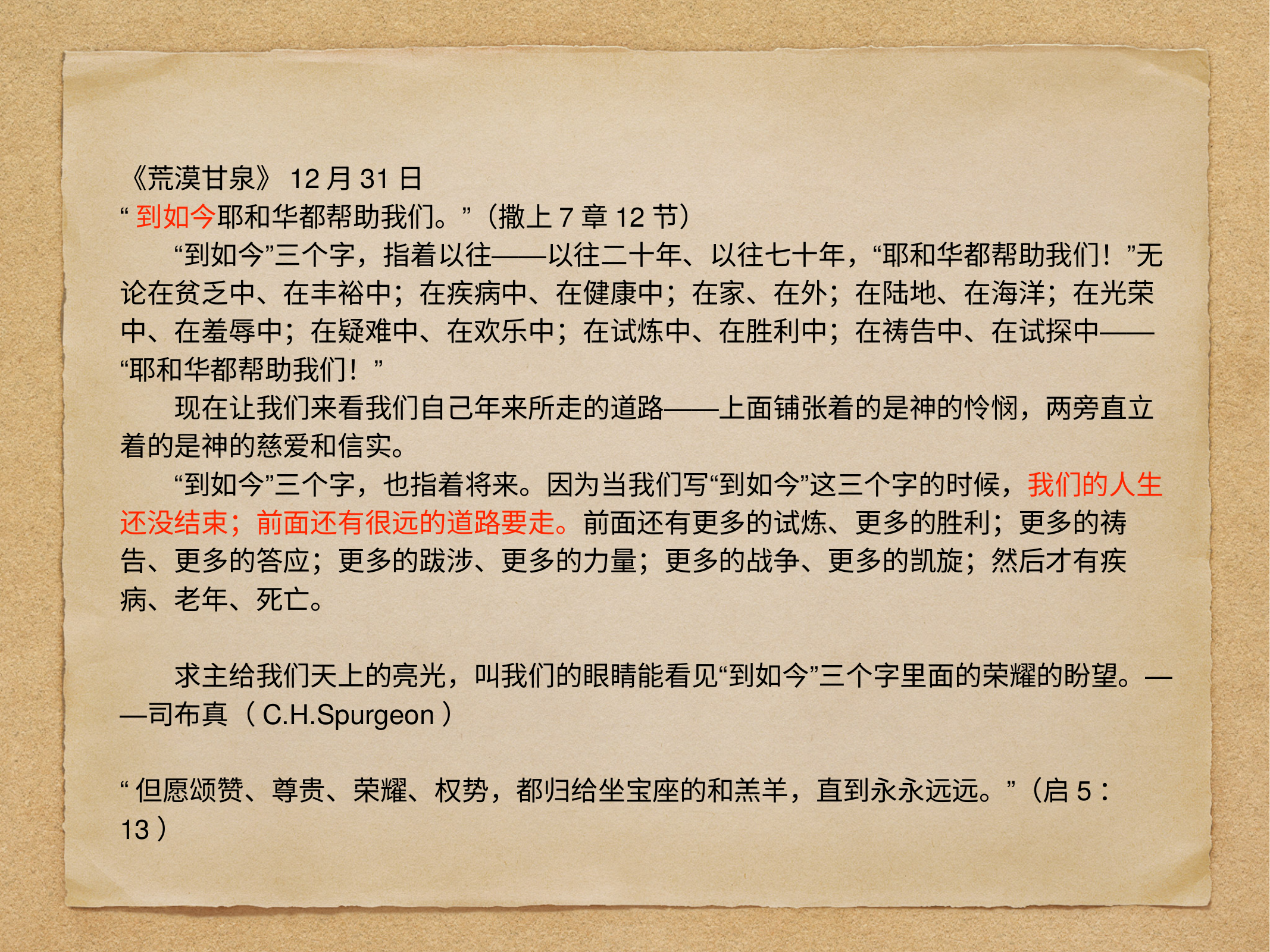

《荒漠甘泉》12月31日
“到如今耶和华都帮助我们。”（撒上7章12节）
　　“到如今”三个字，指着以往——以往二十年、以往七十年，“耶和华都帮助我们！”无论在贫乏中、在丰裕中；在疾病中、在健康中；在家、在外；在陆地、在海洋；在光荣中、在羞辱中；在疑难中、在欢乐中；在试炼中、在胜利中；在祷告中、在试探中——“耶和华都帮助我们！”
　　现在让我们来看我们自己年来所走的道路——上面铺张着的是神的怜悯，两旁直立着的是神的慈爱和信实。
　　“到如今”三个字，也指着将来。因为当我们写“到如今”这三个字的时候，我们的人生还没结束；前面还有很远的道路要走。前面还有更多的试炼、更多的胜利；更多的祷告、更多的答应；更多的跋涉、更多的力量；更多的战争、更多的凯旋；然后才有疾病、老年、死亡。

　　求主给我们天上的亮光，叫我们的眼睛能看见“到如今”三个字里面的荣耀的盼望。——司布真（C.H.Spurgeon）

“但愿颂赞、尊贵、荣耀、权势，都归给坐宝座的和羔羊，直到永永远远。”（启5：13）